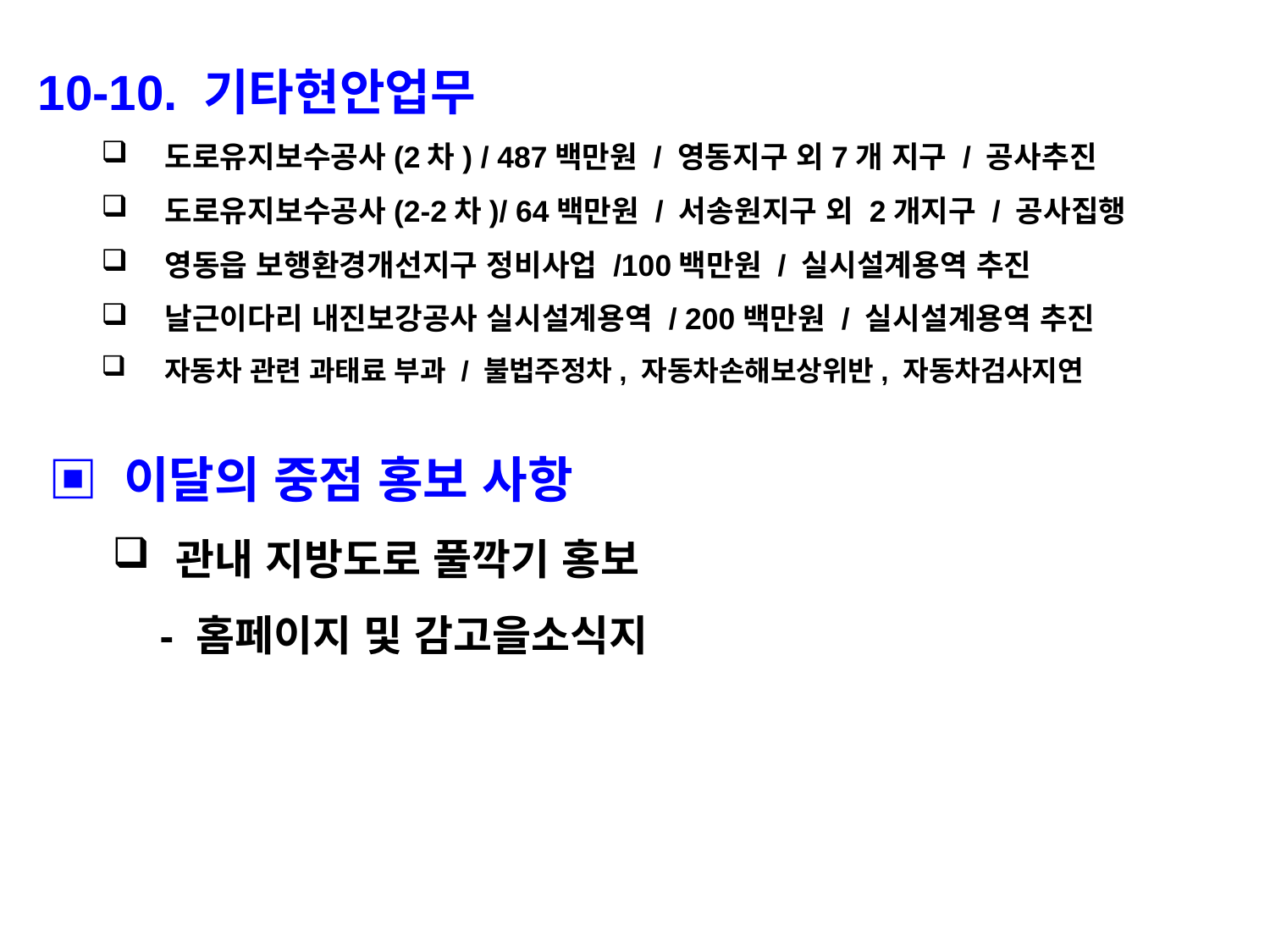

10-10. 기타현안업무
도로유지보수공사(2차) / 487백만원 / 영동지구 외7개 지구 / 공사추진
도로유지보수공사(2-2차)/ 64백만원 / 서송원지구 외 2개지구 / 공사집행
영동읍 보행환경개선지구 정비사업 /100백만원 / 실시설계용역 추진
날근이다리 내진보강공사 실시설계용역 / 200백만원 / 실시설계용역 추진
자동차 관련 과태료 부과 / 불법주정차, 자동차손해보상위반, 자동차검사지연

▣ 이달의 중점 홍보 사항
관내 지방도로 풀깍기 홍보
    - 홈페이지 및 감고을소식지